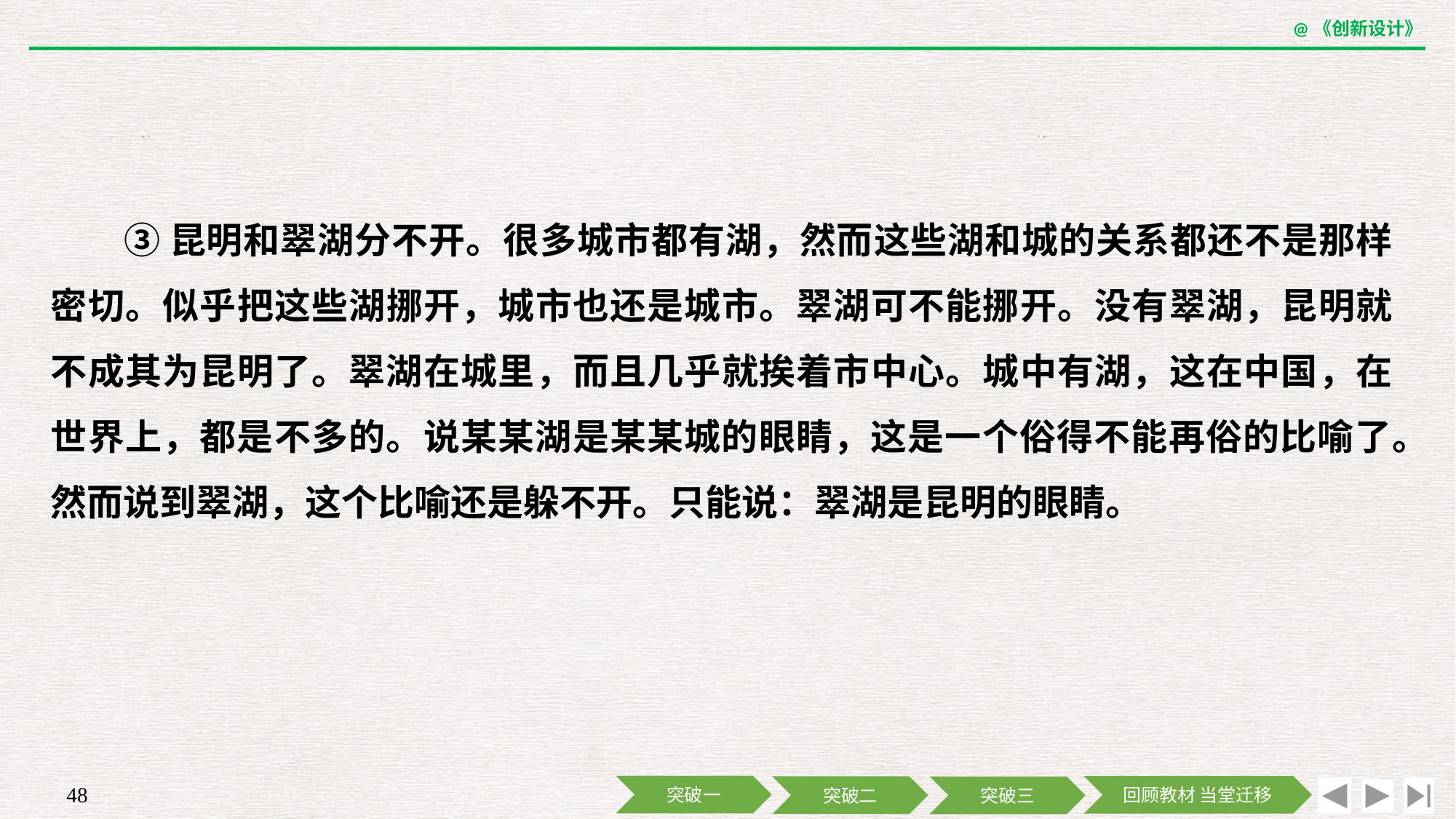

③昆明和翠湖分不开。很多城市都有湖，然而这些湖和城的关系都还不是那样密切。似乎把这些湖挪开，城市也还是城市。翠湖可不能挪开。没有翠湖，昆明就不成其为昆明了。翠湖在城里，而且几乎就挨着市中心。城中有湖，这在中国，在世界上，都是不多的。说某某湖是某某城的眼睛，这是一个俗得不能再俗的比喻了。然而说到翠湖，这个比喻还是躲不开。只能说：翠湖是昆明的眼睛。